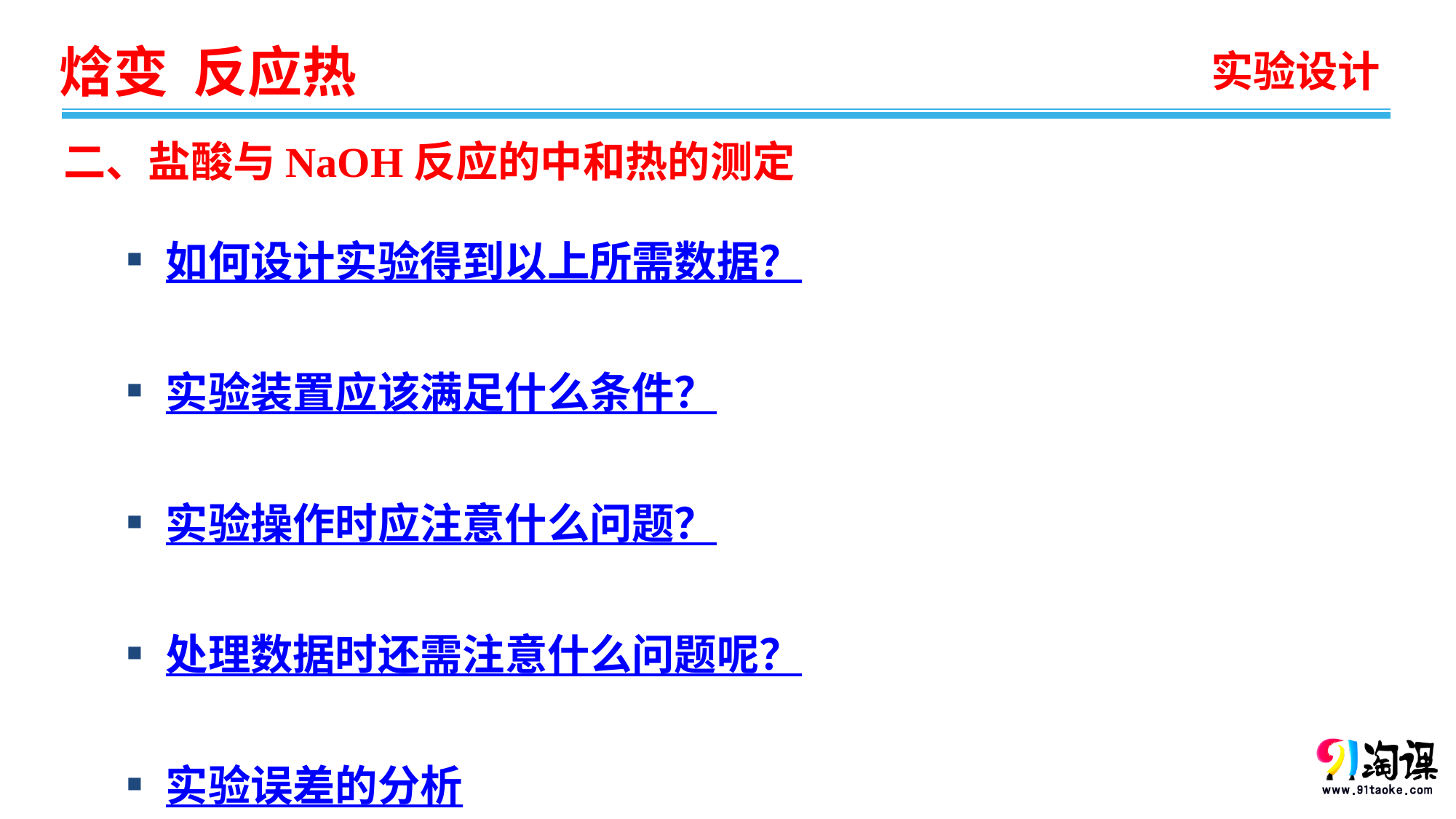

实验设计
二、盐酸与NaOH反应的中和热的测定
如何设计实验得到以上所需数据？
实验装置应该满足什么条件？
实验操作时应注意什么问题？
处理数据时还需注意什么问题呢？
实验误差的分析